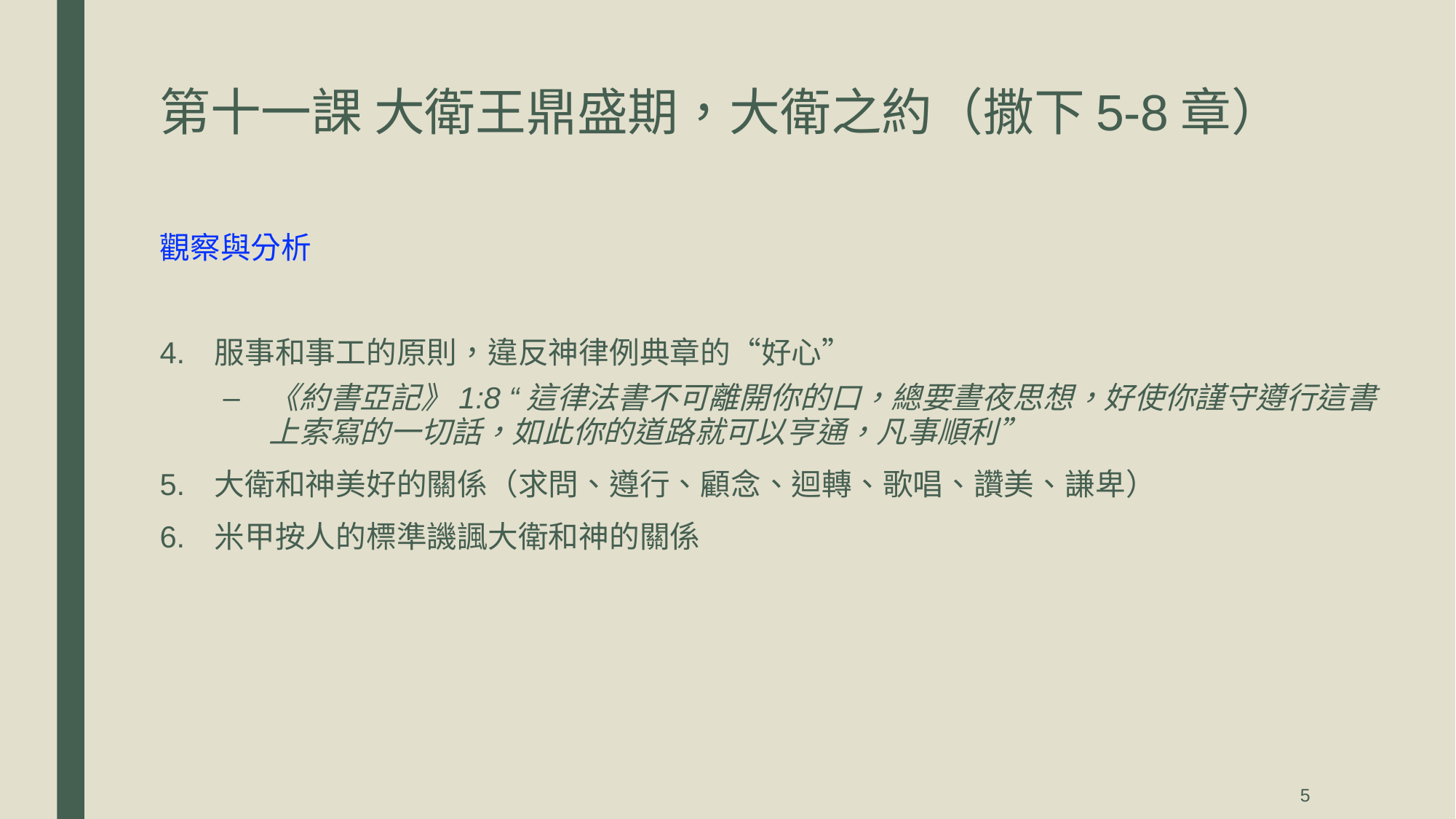

# 第十一課 大衛王鼎盛期，大衛之約（撒下5-8章）
觀察與分析

服事和事工的原則，違反神律例典章的“好心”
《約書亞記》1:8 “這律法書不可離開你的口，總要晝夜思想，好使你謹守遵行這書上索寫的一切話，如此你的道路就可以亨通，凡事順利”
大衛和神美好的關係（求問、遵行、顧念、迴轉、歌唱、讚美、謙卑）
米甲按人的標準譏諷大衛和神的關係

5